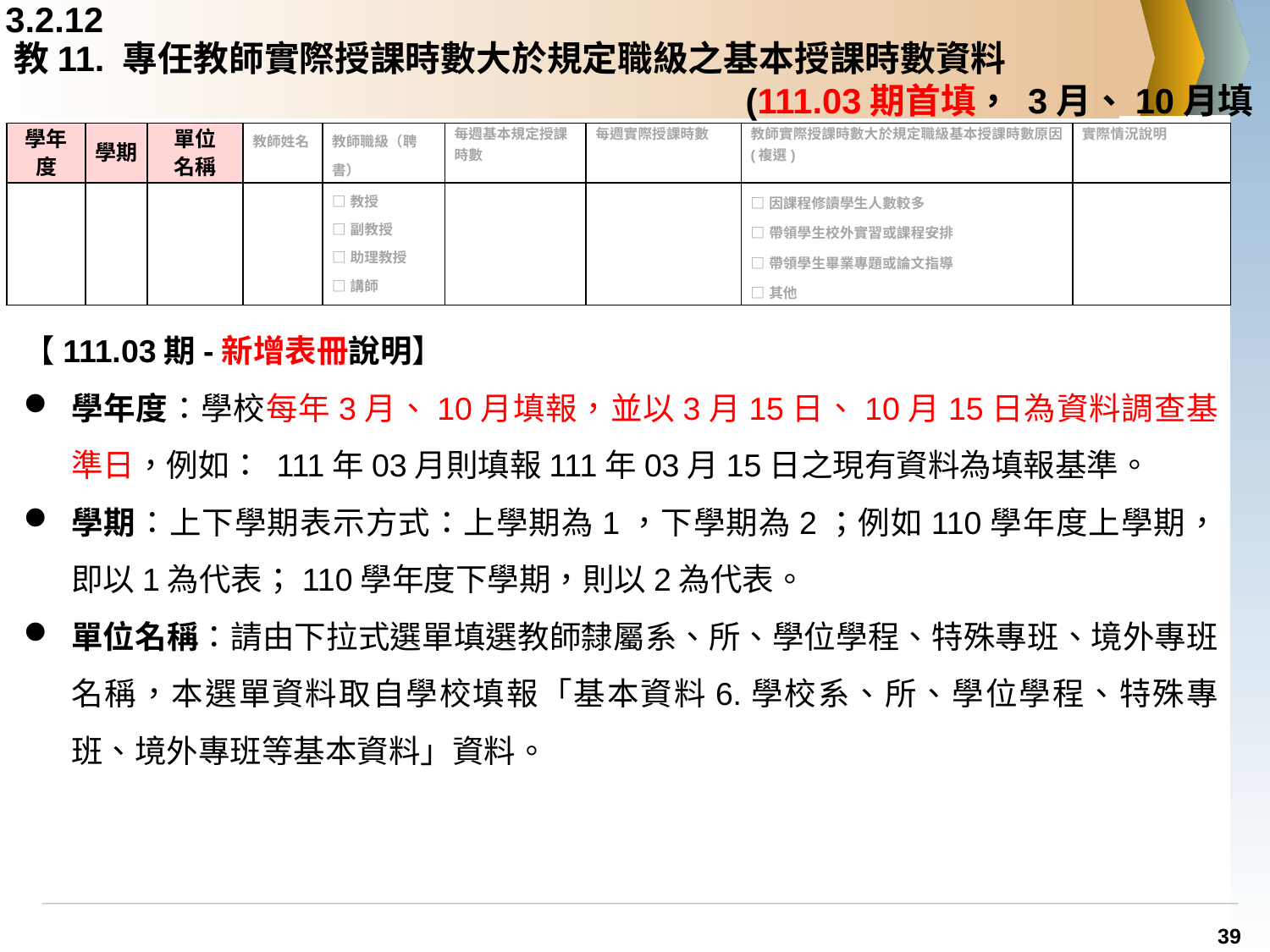

3.2.12
# 教11. 專任教師實際授課時數大於規定職級之基本授課時數資料 (111.03期首填， 3月、10月填報)
| 學年度 | 學期 | 單位 名稱 | 教師姓名 | 教師職級（聘書） | 每週基本規定授課時數 | 每週實際授課時數 | 教師實際授課時數大於規定職級基本授課時數原因(複選) | 實際情況說明 |
| --- | --- | --- | --- | --- | --- | --- | --- | --- |
|  |  |  |  | □教授 □副教授 □助理教授 □講師 |  |  | □因課程修讀學生人數較多 □帶領學生校外實習或課程安排 □帶領學生畢業專題或論文指導 □其他 |  |
【111.03期-新增表冊說明】
學年度：學校每年3月、10月填報，並以3月15日、10月15日為資料調查基準日，例如： 111年03月則填報111年03月15日之現有資料為填報基準。
學期：上下學期表示方式：上學期為1，下學期為2；例如110學年度上學期，即以1為代表；110學年度下學期，則以2為代表。
單位名稱：請由下拉式選單填選教師隸屬系、所、學位學程、特殊專班、境外專班名稱，本選單資料取自學校填報「基本資料6.學校系、所、學位學程、特殊專班、境外專班等基本資料」資料。